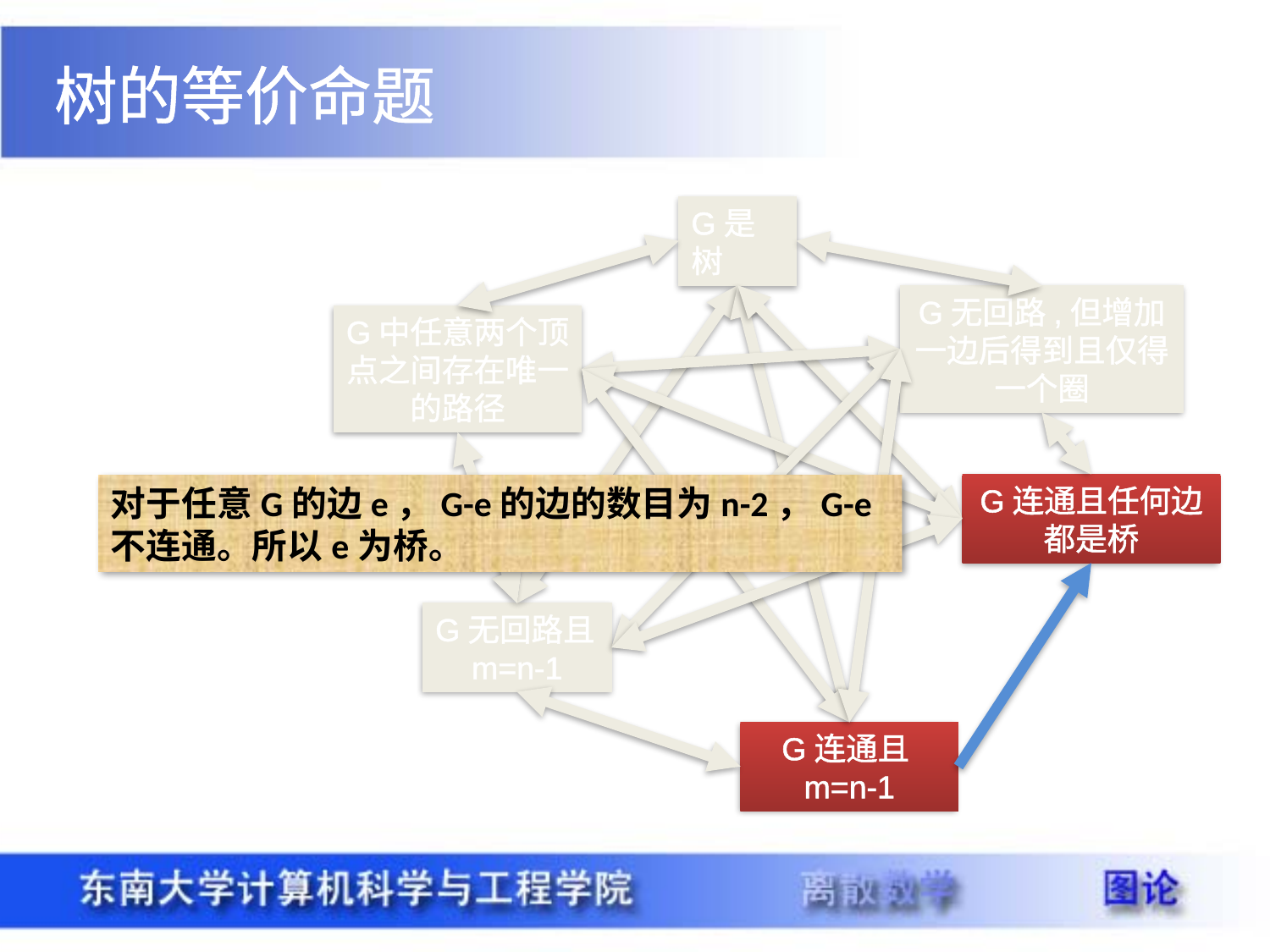

树的等价命题
G是树
G无回路,但增加一边后得到且仅得一个圈
G中任意两个顶点之间存在唯一的路径
G连通且任何边都是桥
对于任意G的边e，G-e的边的数目为n-2，G-e不连通。所以e为桥。
G无回路且m=n-1
G连通且m=n-1